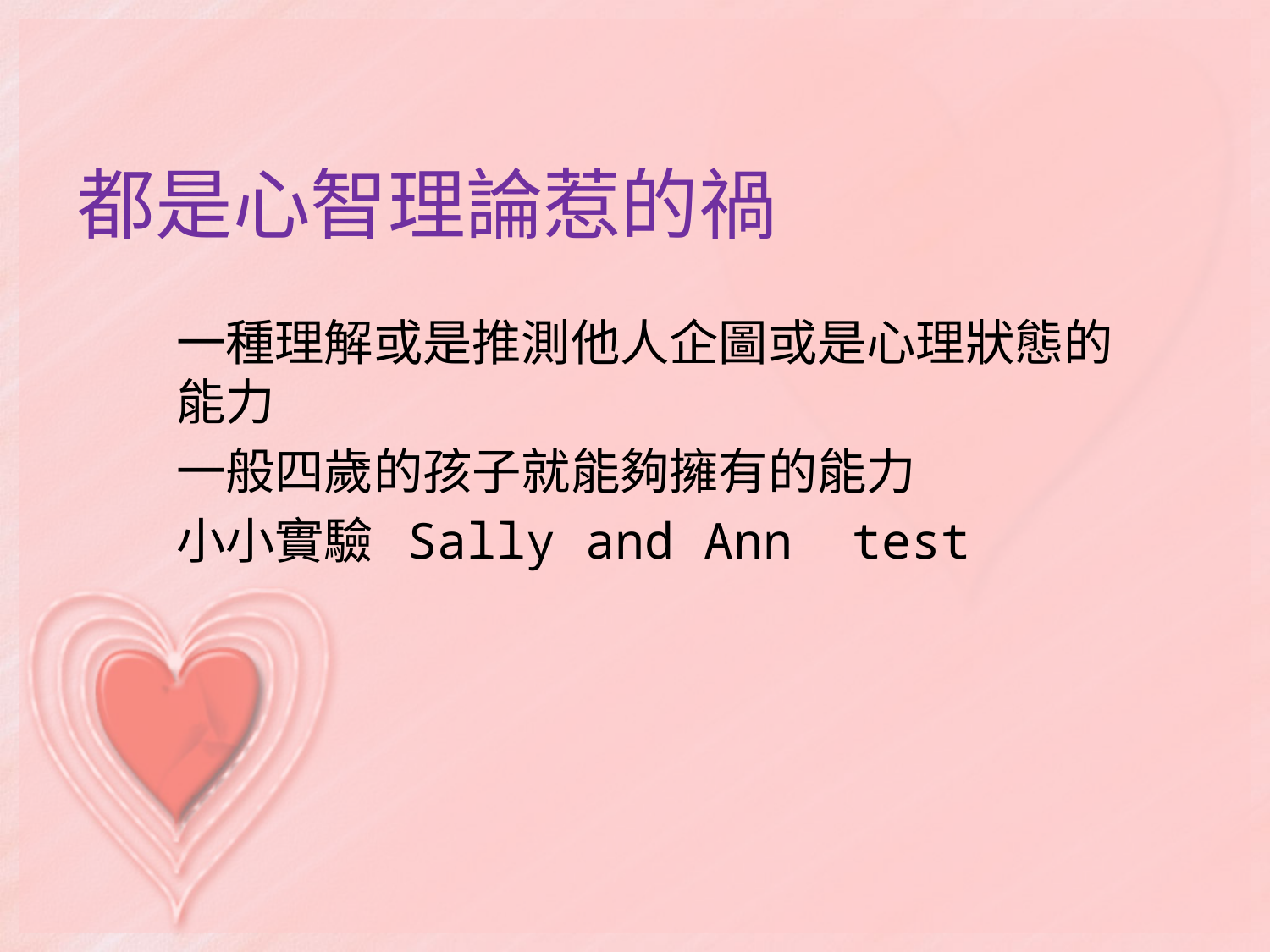

# 都是心智理論惹的禍
一種理解或是推測他人企圖或是心理狀態的能力
一般四歲的孩子就能夠擁有的能力
小小實驗  Sally and Ann  test